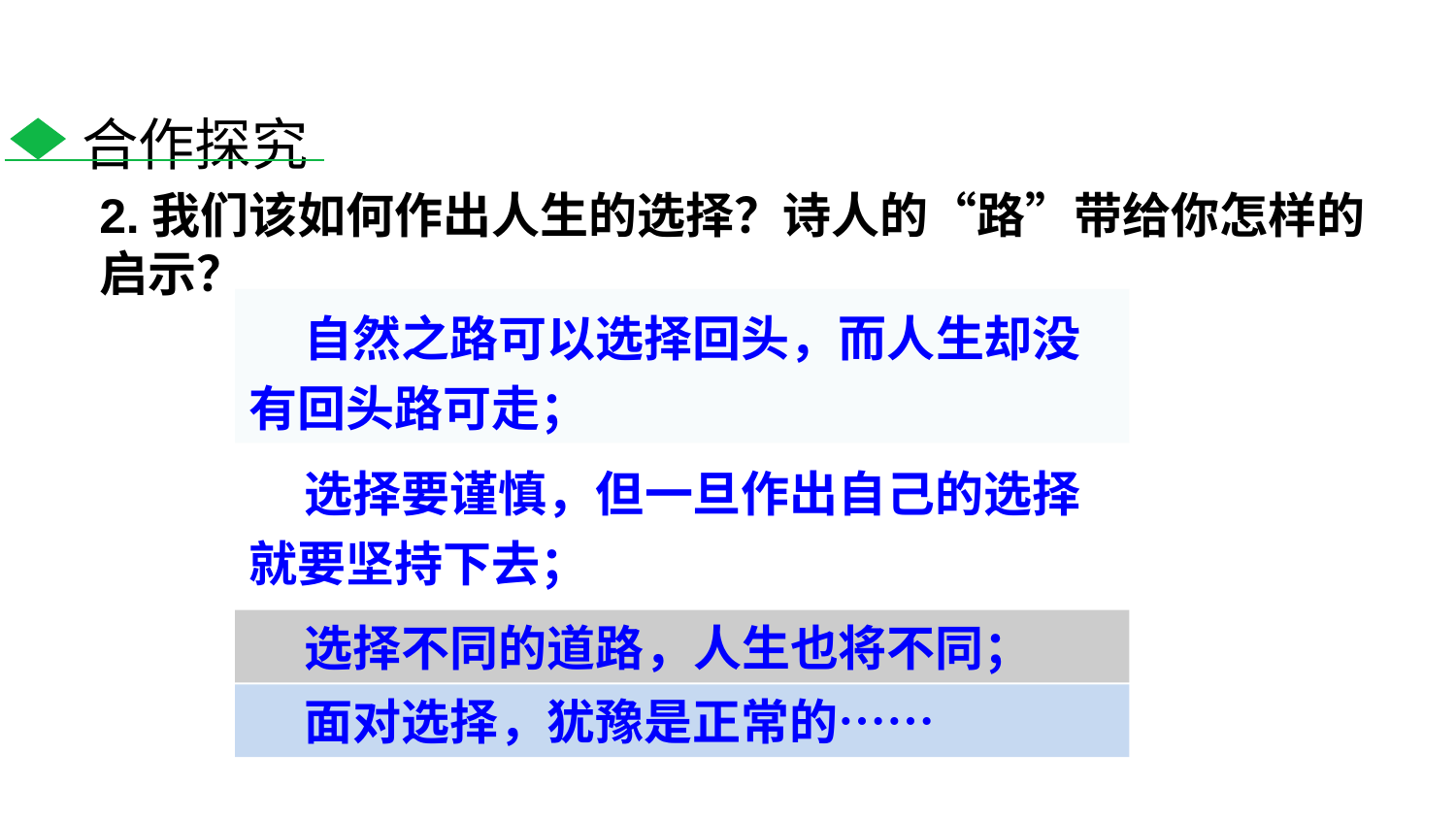

合作探究

2.我们该如何作出人生的选择？诗人的“路”带给你怎样的启示？
    自然之路可以选择回头，而人生却没有回头路可走；
    选择要谨慎，但一旦作出自己的选择就要坚持下去；
    选择不同的道路，人生也将不同；
    面对选择，犹豫是正常的……